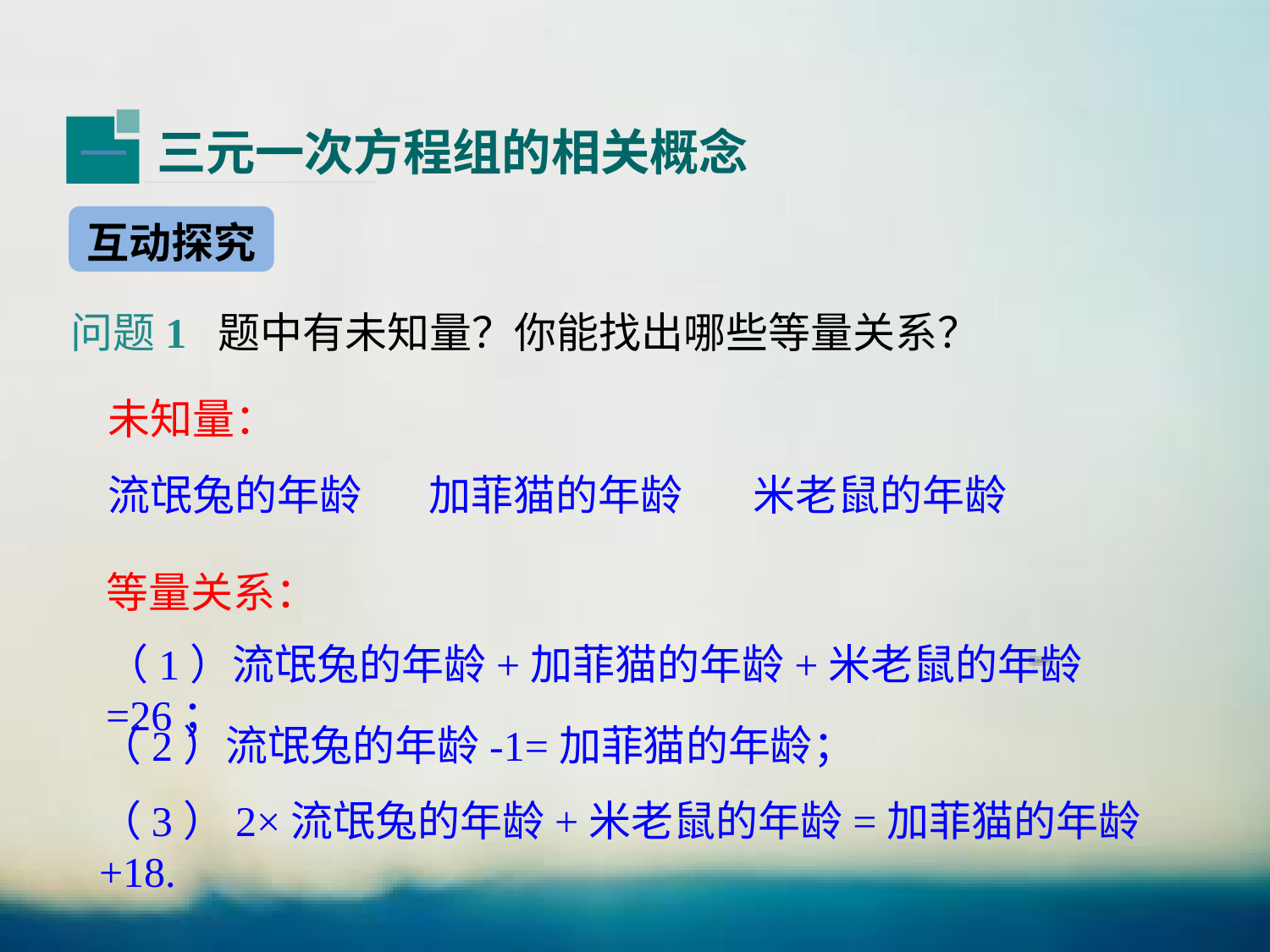

三元一次方程组的相关概念
一

互动探究
问题1  题中有未知量？你能找出哪些等量关系？
未知量：
流氓兔的年龄
加菲猫的年龄
米老鼠的年龄
等量关系：
（1）流氓兔的年龄+加菲猫的年龄+米老鼠的年龄=26；
（2）流氓兔的年龄-1=加菲猫的年龄；
（3）2×流氓兔的年龄+米老鼠的年龄=加菲猫的年龄+18.